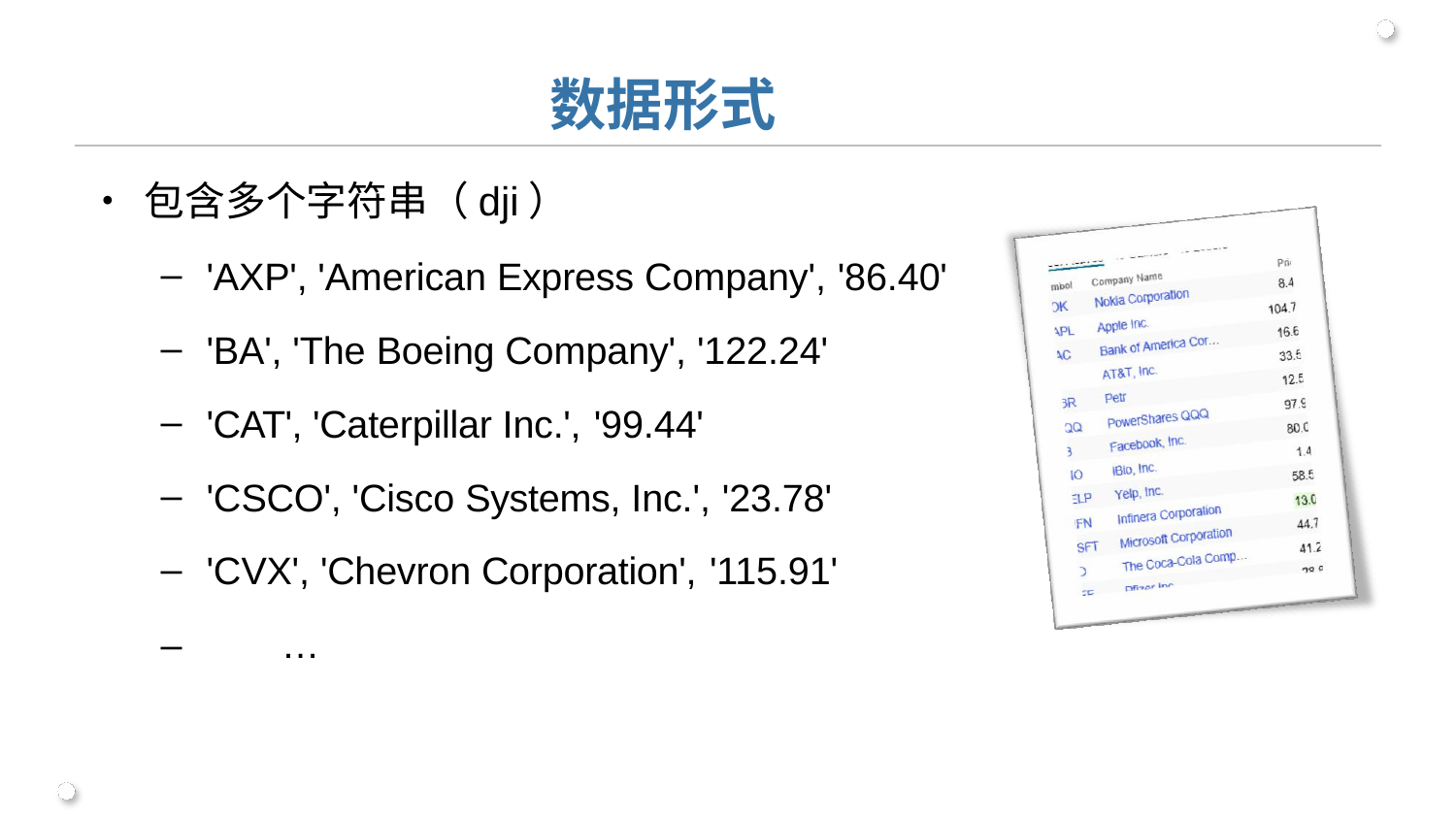

# 数据形式
•	包含多个字符串（dji）
'AXP', 'American Express Company', '86.40'
'BA', 'The Boeing Company', '122.24'
'CAT', 'Caterpillar Inc.', '99.44'
'CSCO', 'Cisco Systems, Inc.', '23.78'
'CVX', 'Chevron Corporation', '115.91'
–	…